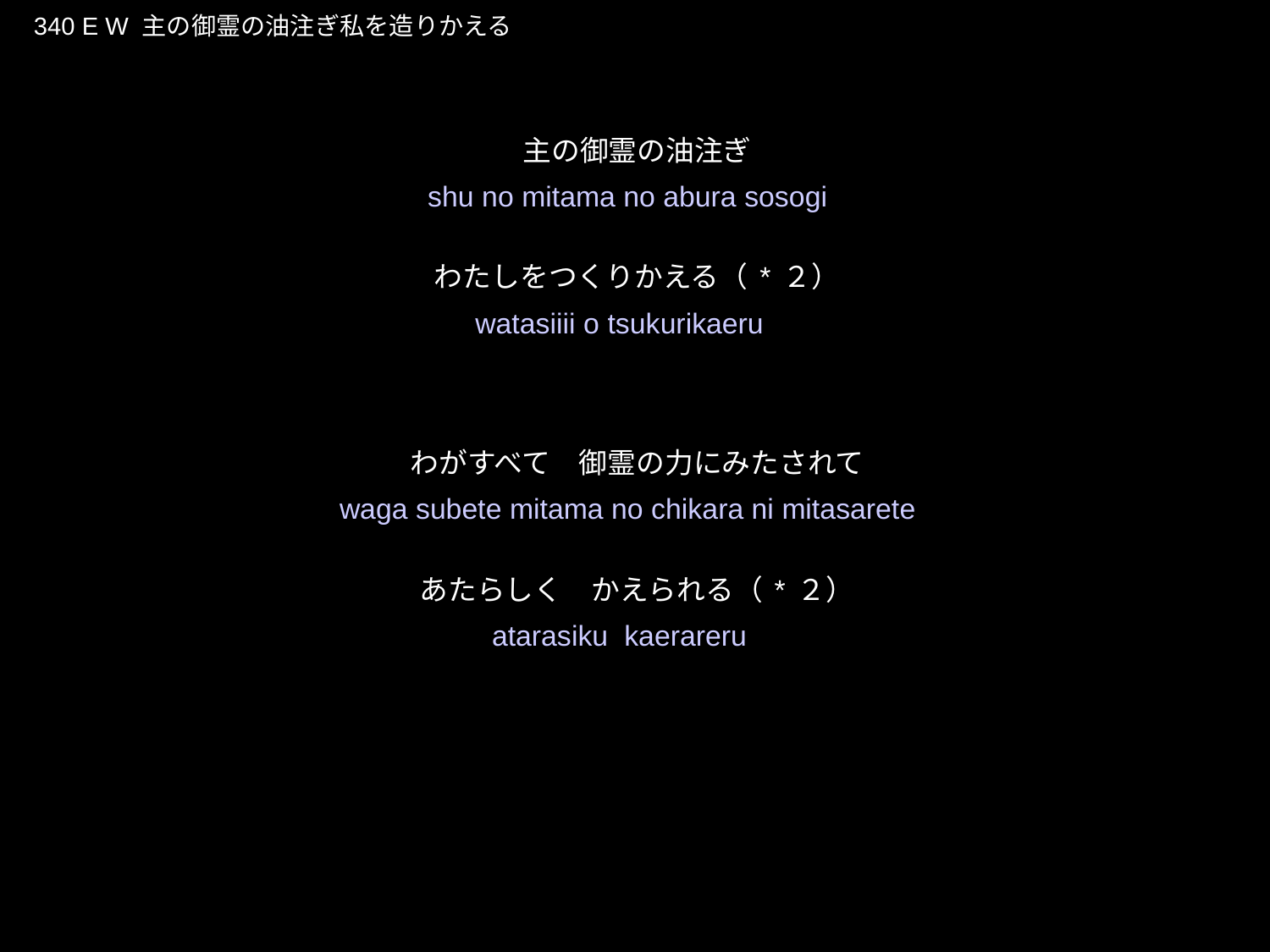

しゅのみたまのあぶらそそぎわたしをつくりかえる
★W
340 E W 主の御霊の油注ぎ私を造りかえる
★５
主の御霊の油注ぎ
わたしをつくりかえる（*２）
わがすべて　御霊の力にみたされて
あたらしく　かえられる（*２）
shu no mitama no abura sosogi
watasiiii o tsukurikaeru
waga subete mitama no chikara ni mitasarete
atarasiku  kaerareru